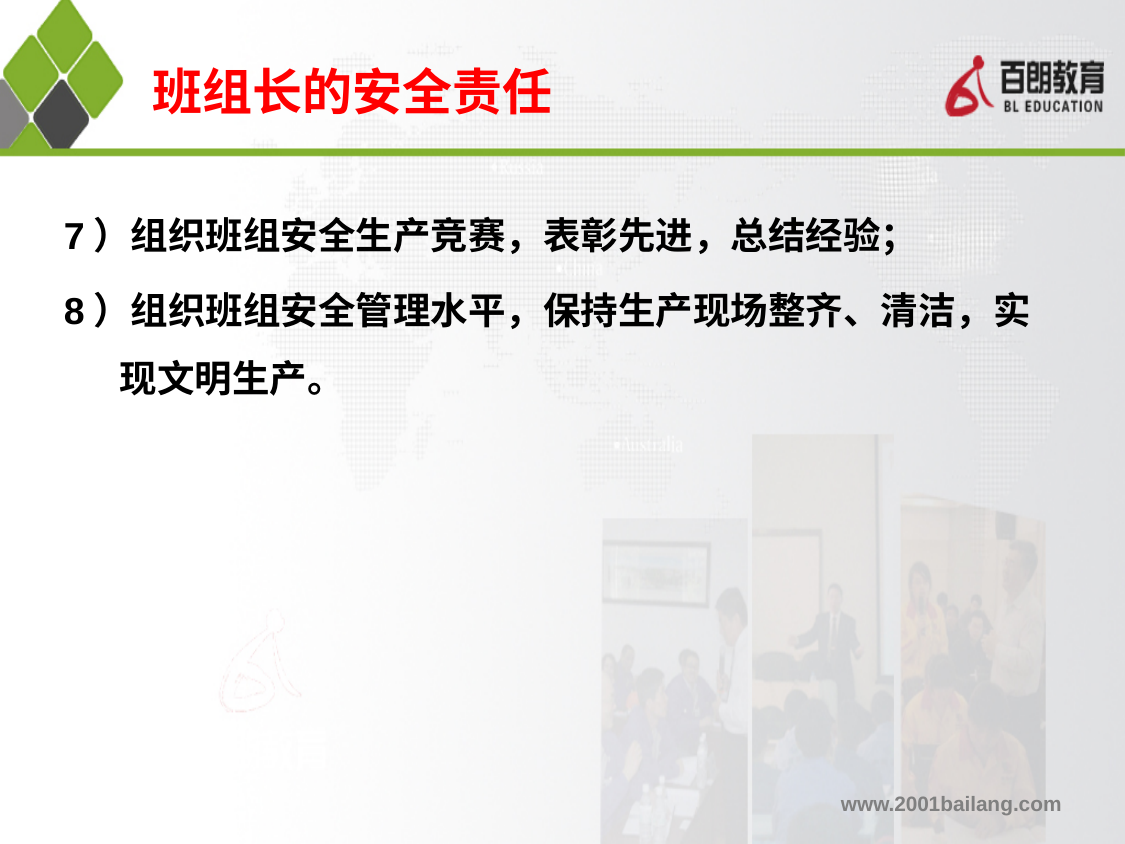

# 班组长的安全责任
7）组织班组安全生产竞赛，表彰先进，总结经验；
8）组织班组安全管理水平，保持生产现场整齐、清洁，实现文明生产。